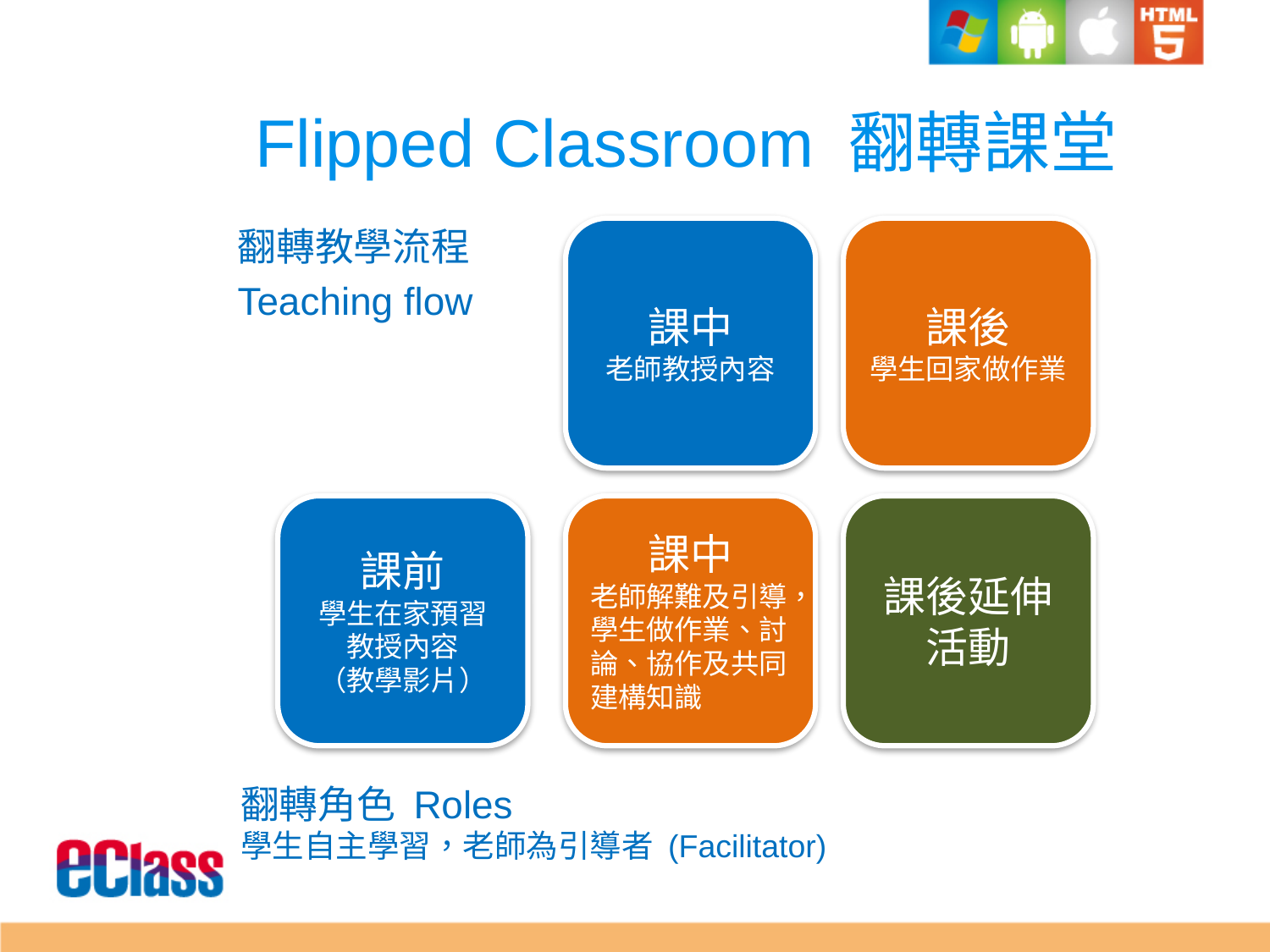

# Flipped Classroom 翻轉課堂
翻轉教學流程
Teaching flow

課中
老師教授內容
課後
學生回家做作業
課前
學生在家預習
教授內容
（教學影片）
課中
老師解難及引導，學生做作業、討論、協作及共同建構知識
課後延伸活動
翻轉角色 Roles
學生自主學習，老師為引導者 (Facilitator)